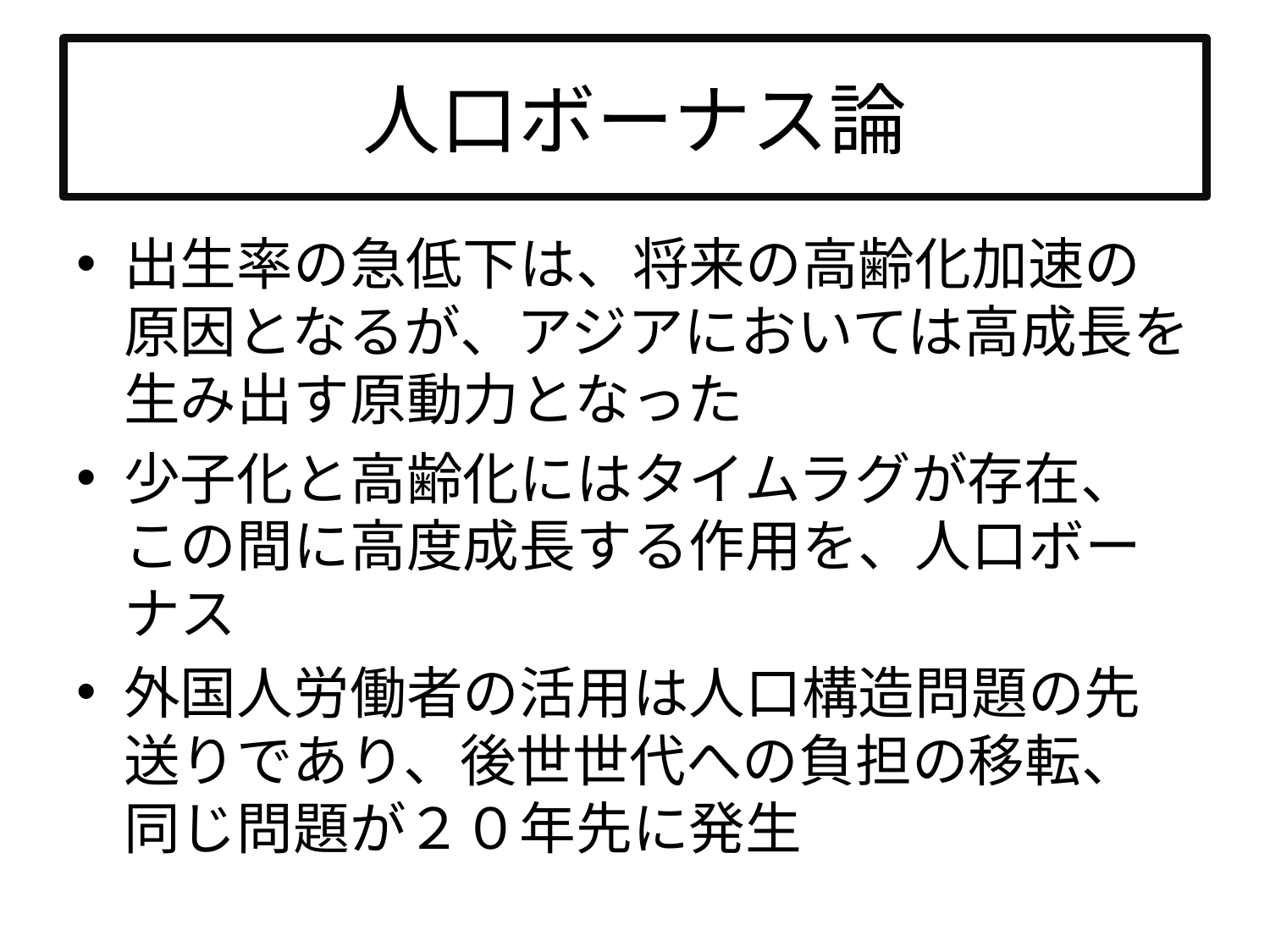

# 人口ボーナス論
出生率の急低下は、将来の高齢化加速の原因となるが、アジアにおいては高成長を生み出す原動力となった
少子化と高齢化にはタイムラグが存在、この間に高度成長する作用を、人口ボーナス
外国人労働者の活用は人口構造問題の先送りであり、後世世代への負担の移転、同じ問題が２０年先に発生